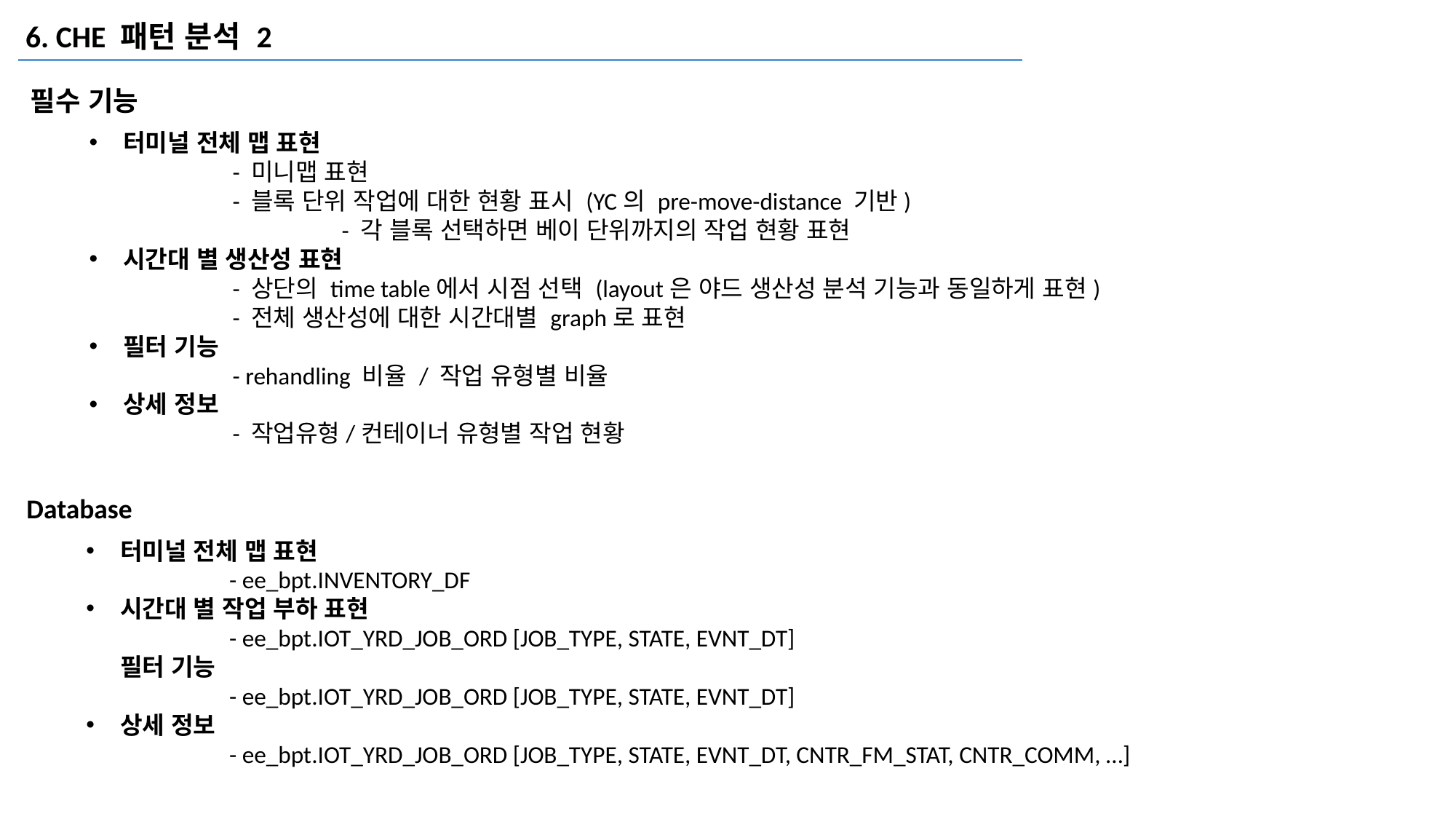

6. CHE 패턴 분석 2
필수 기능
터미널 전체 맵 표현
	- 미니맵 표현
	- 블록 단위 작업에 대한 현황 표시 (YC의 pre-move-distance 기반)
		- 각 블록 선택하면 베이 단위까지의 작업 현황 표현
시간대 별 생산성 표현
	- 상단의 time table에서 시점 선택 (layout은 야드 생산성 분석 기능과 동일하게 표현)
	- 전체 생산성에 대한 시간대별 graph로 표현
필터 기능
	- rehandling 비율 / 작업 유형별 비율
상세 정보
	- 작업유형/컨테이너 유형별 작업 현황
Database
터미널 전체 맵 표현
	- ee_bpt.INVENTORY_DF
시간대 별 작업 부하 표현
	- ee_bpt.IOT_YRD_JOB_ORD [JOB_TYPE, STATE, EVNT_DT]
필터 기능
	- ee_bpt.IOT_YRD_JOB_ORD [JOB_TYPE, STATE, EVNT_DT]
상세 정보
	- ee_bpt.IOT_YRD_JOB_ORD [JOB_TYPE, STATE, EVNT_DT, CNTR_FM_STAT, CNTR_COMM, …]